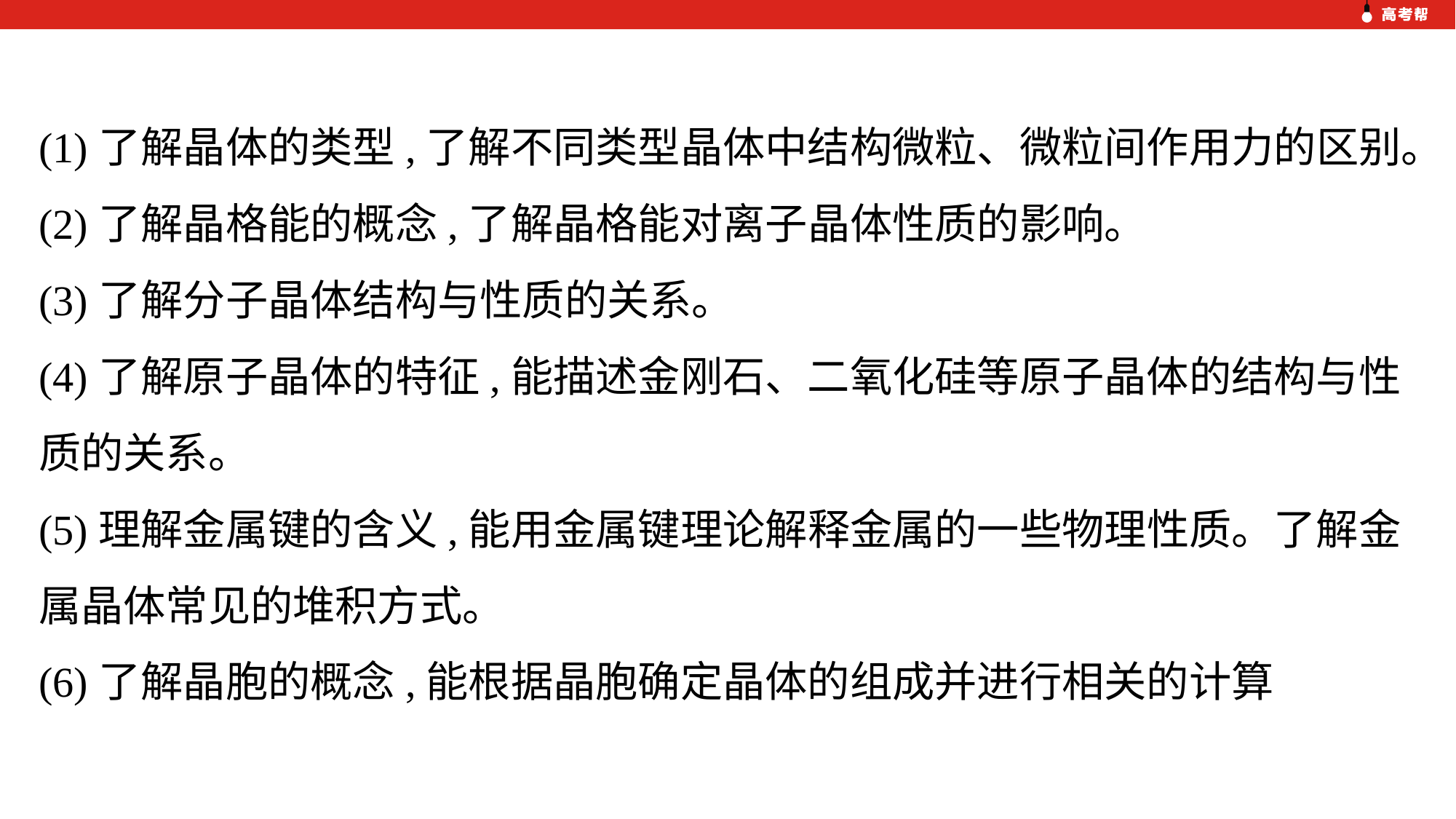

(1)了解晶体的类型,了解不同类型晶体中结构微粒、微粒间作用力的区别。
(2)了解晶格能的概念,了解晶格能对离子晶体性质的影响。
(3)了解分子晶体结构与性质的关系。
(4)了解原子晶体的特征,能描述金刚石、二氧化硅等原子晶体的结构与性质的关系。
(5)理解金属键的含义,能用金属键理论解释金属的一些物理性质。了解金属晶体常见的堆积方式。
(6)了解晶胞的概念,能根据晶胞确定晶体的组成并进行相关的计算